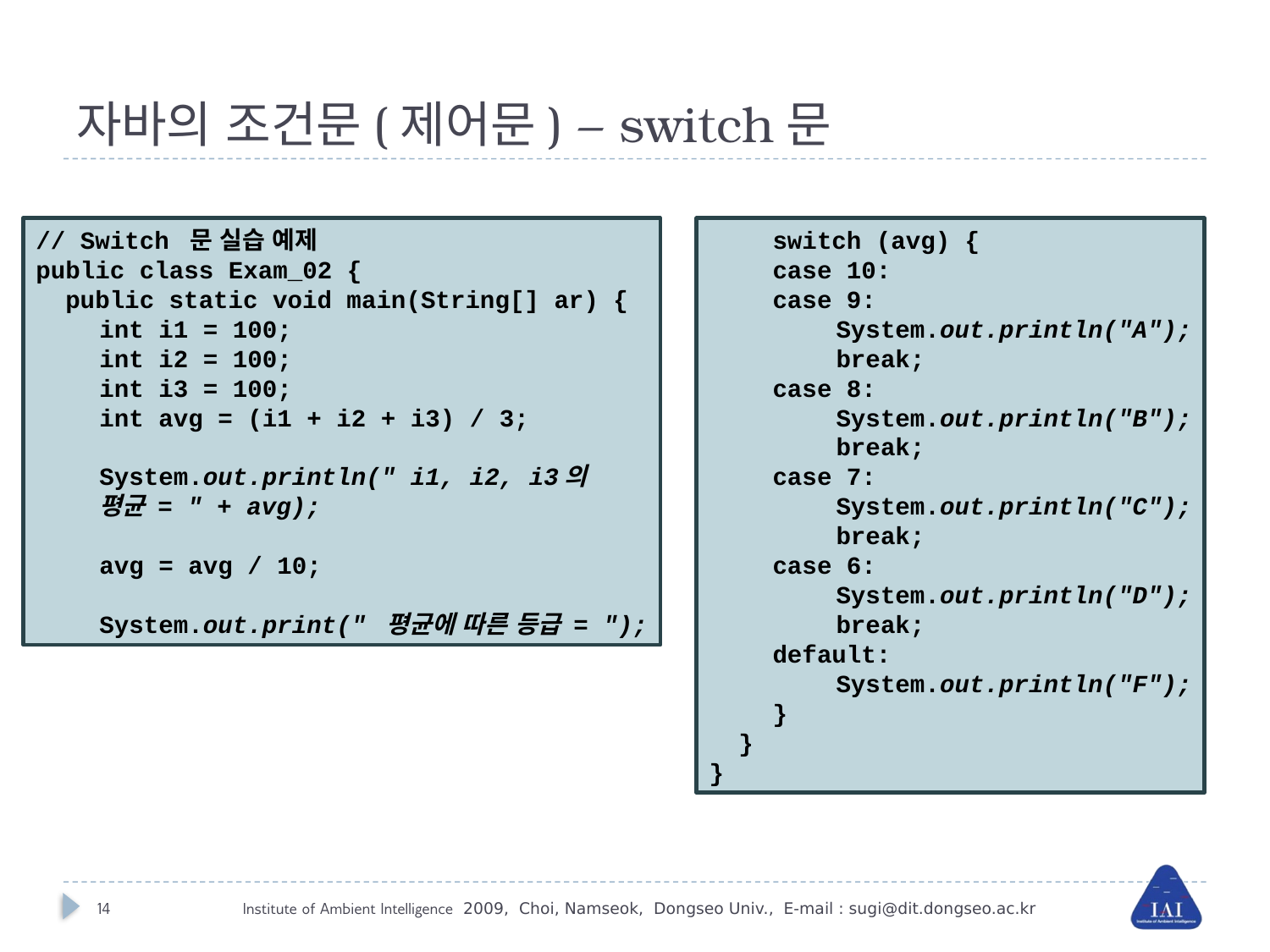

# 자바의 조건문(제어문) – switch문

// Switch 문 실습 예제
public class Exam_02 {
  public static void main(String[] ar) {
int i1 = 100;
int i2 = 100;
int i3 = 100;
int avg = (i1 + i2 + i3) / 3;

System.out.println(" i1, i2, i3의
평균 = " + avg);

avg = avg / 10;

System.out.print(" 평균에 따른 등급 = ");
switch (avg) {
case 10:
case 9:
System.out.println("A");
break;
case 8:
System.out.println("B");
break;
case 7:
System.out.println("C");
break;
case 6:
System.out.println("D");
break;
default:
System.out.println("F");
}
  }
}